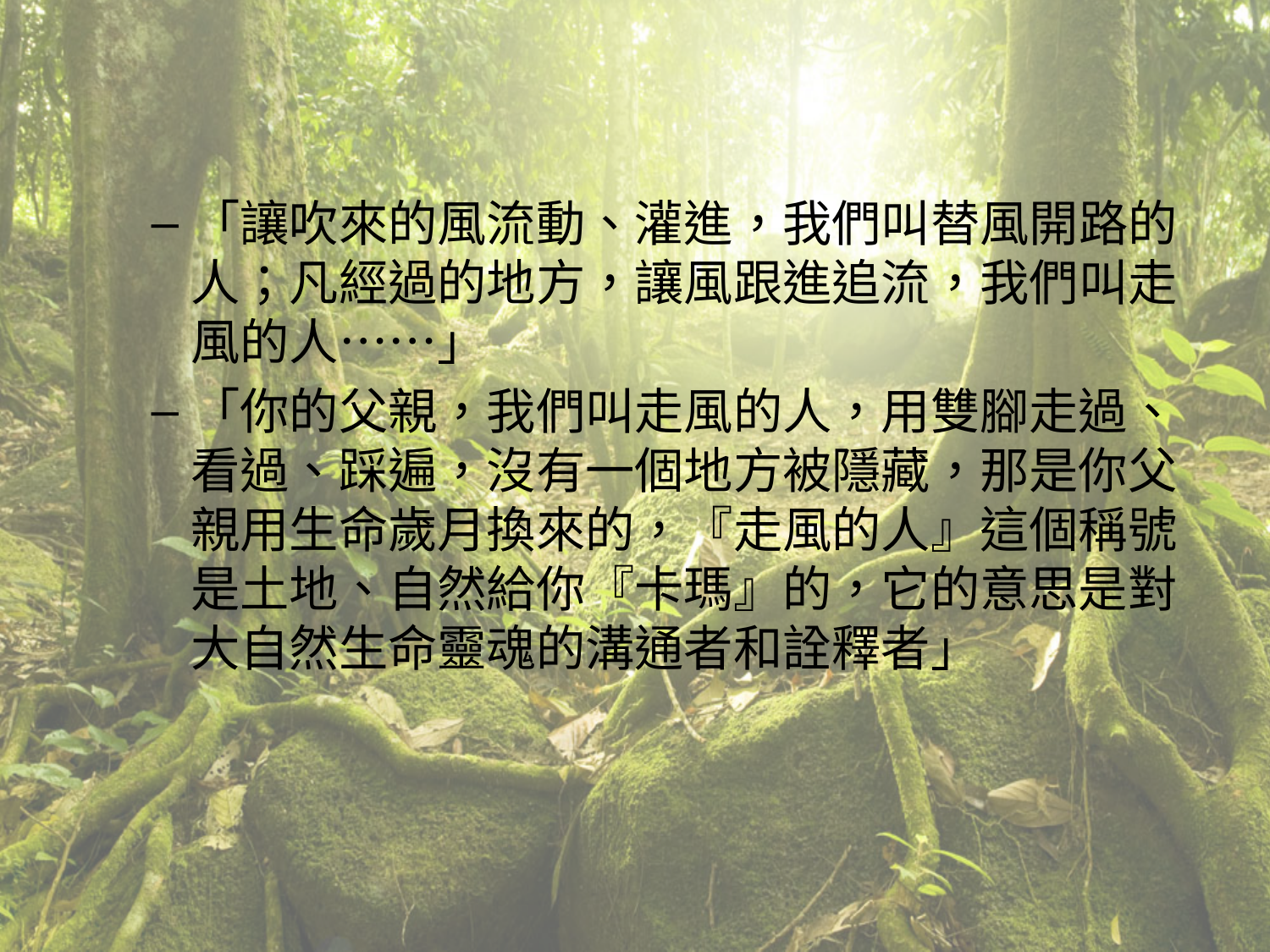

「讓吹來的風流動、灌進，我們叫替風開路的人；凡經過的地方，讓風跟進追流，我們叫走風的人……」
「你的父親，我們叫走風的人，用雙腳走過、看過、踩遍，沒有一個地方被隱藏，那是你父親用生命歲月換來的，『走風的人』這個稱號是土地、自然給你『卡瑪』的，它的意思是對大自然生命靈魂的溝通者和詮釋者」